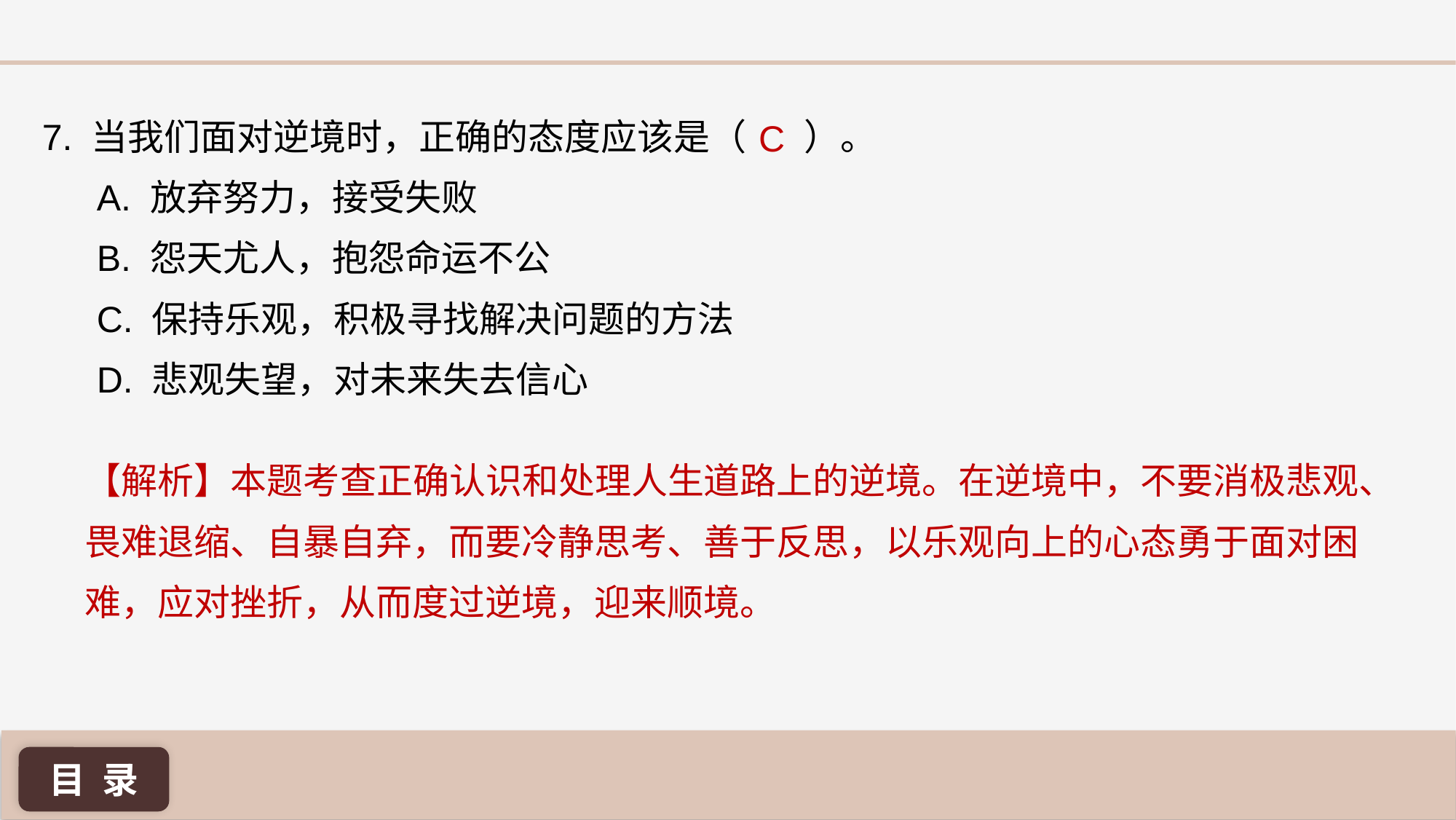

7. 当我们面对逆境时，正确的态度应该是（       ）。
A. 放弃努力，接受失败
B. 怨天尤人，抱怨命运不公
C. 保持乐观，积极寻找解决问题的方法
D. 悲观失望，对未来失去信心
C
【解析】本题考查正确认识和处理人生道路上的逆境。在逆境中，不要消极悲观、畏难退缩、自暴自弃，而要冷静思考、善于反思，以乐观向上的心态勇于面对困难，应对挫折，从而度过逆境，迎来顺境。